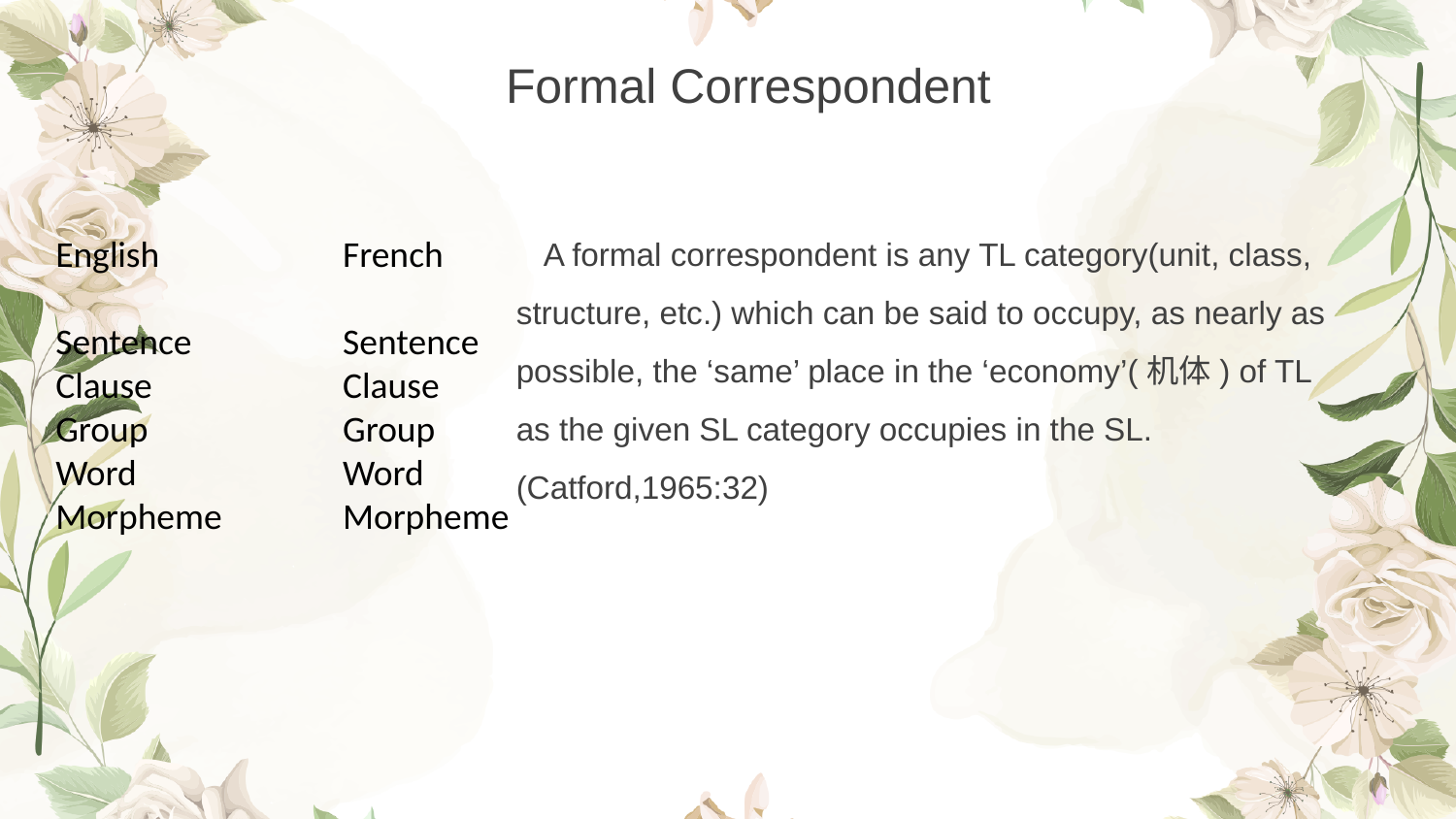

Formal Correspondent
   A formal correspondent is any TL category(unit, class, structure, etc.) which can be said to occupy, as nearly as possible, the ‘same’ place in the ‘economy’(机体) of TL as the given SL category occupies in the SL. (Catford,1965:32)
English

Sentence
Clause
Group
Word
Morpheme
French

Sentence
Clause
Group
Word
Morpheme